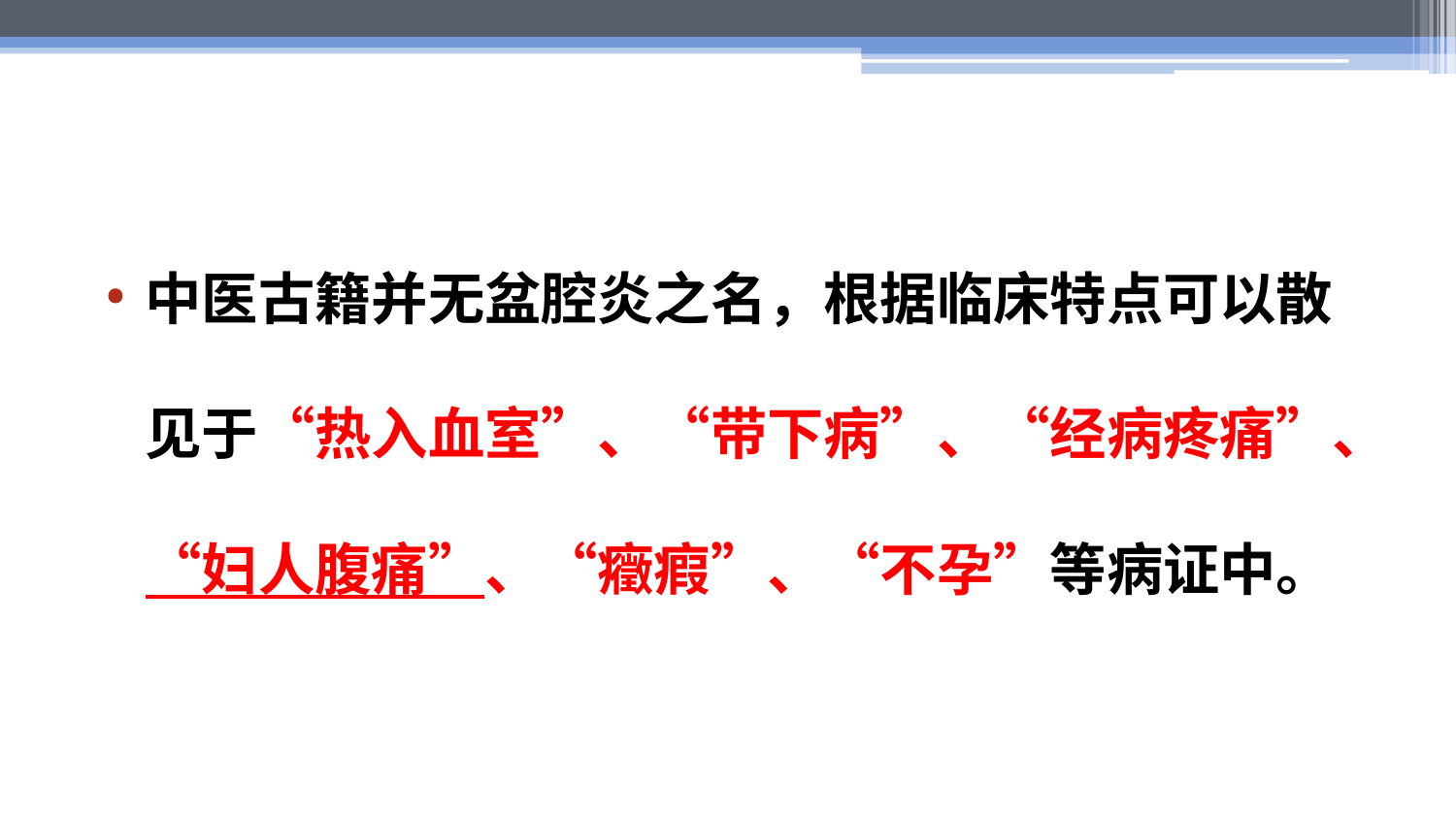

中医古籍并无盆腔炎之名，根据临床特点可以散见于“热入血室”、“带下病”、“经病疼痛”、“妇人腹痛”、“癥瘕”、“不孕”等病证中。